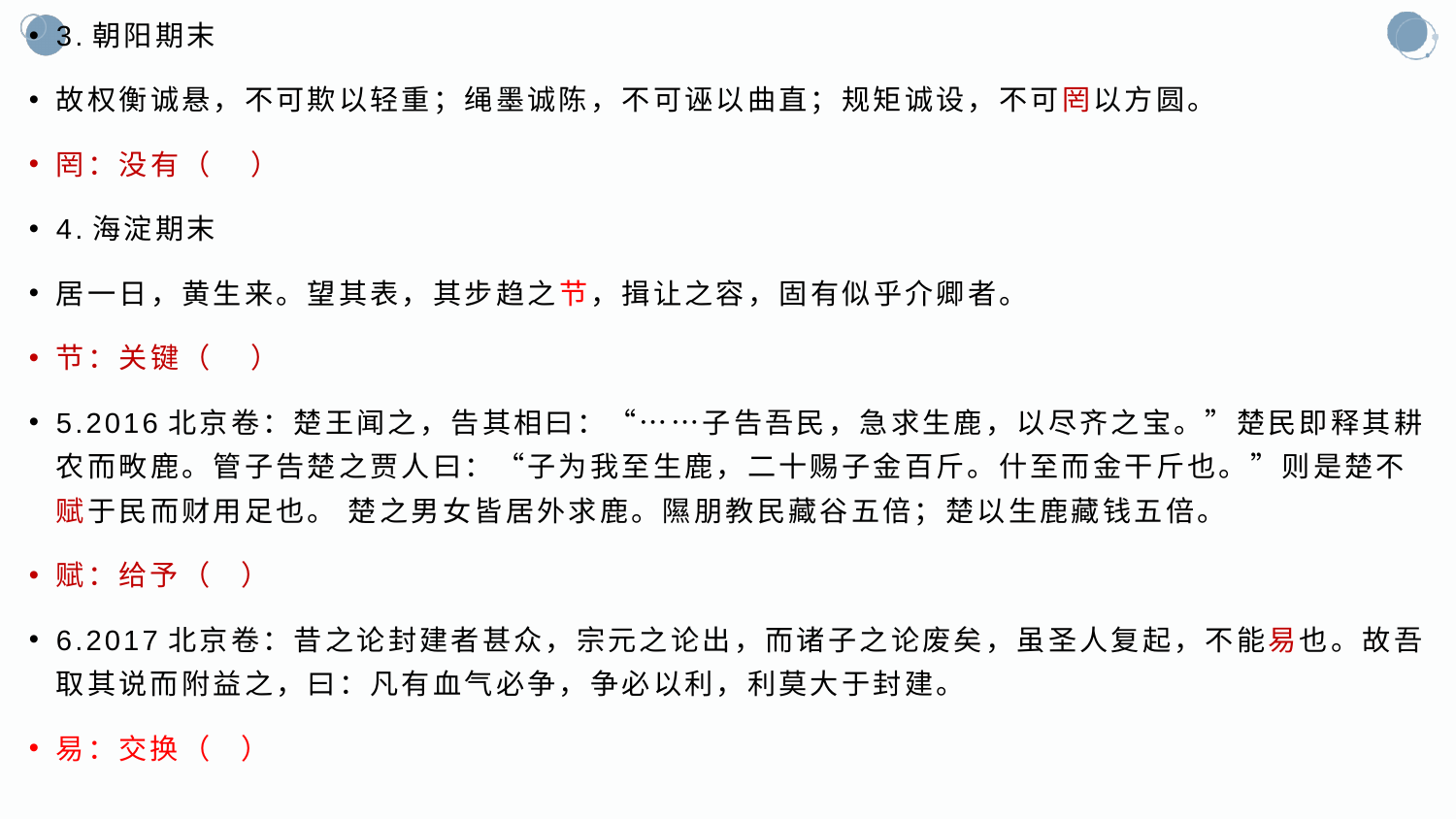

3.朝阳期末
故权衡诚悬，不可欺以轻重；绳墨诚陈，不可诬以曲直；规矩诚设，不可罔以方圆。
罔：没有（    ）
4.海淀期末
居一日，黄生来。望其表，其步趋之节，揖让之容，固有似乎介卿者。
节：关键（    ）
5.2016北京卷：楚王闻之，告其相曰：“……子告吾民，急求生鹿，以尽齐之宝。”楚民即释其耕农而畋鹿。管子告楚之贾人曰：“子为我至生鹿，二十赐子金百斤。什至而金干斤也。”则是楚不赋于民而财用足也。 楚之男女皆居外求鹿。隰朋教民藏谷五倍；楚以生鹿藏钱五倍。
赋：给予（   ）
6.2017北京卷：昔之论封建者甚众，宗元之论出，而诸子之论废矣，虽圣人复起，不能易也。故吾取其说而附益之，曰：凡有血气必争，争必以利，利莫大于封建。
易：交换（   ）